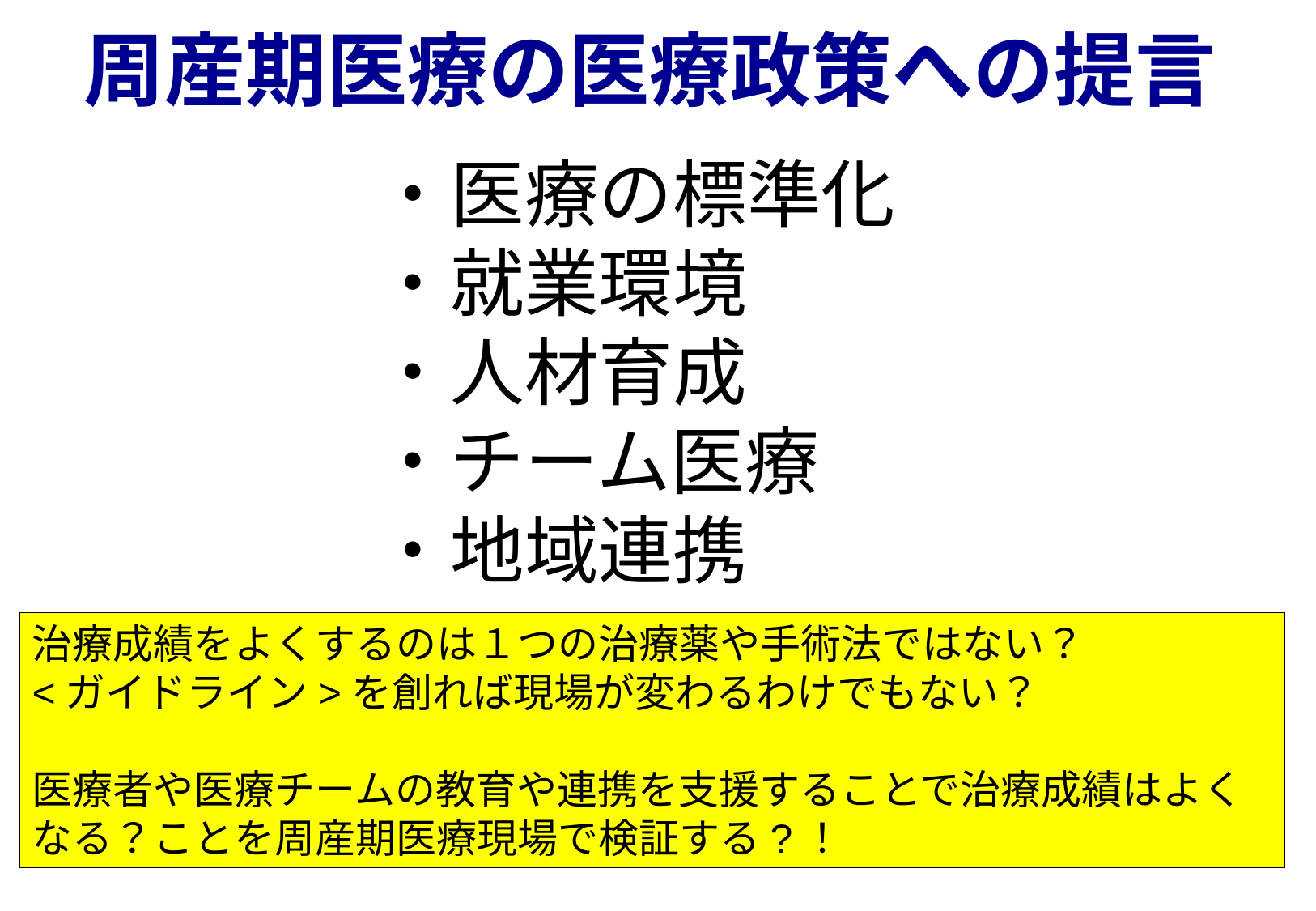

# 周産期医療の医療政策への提言
・医療の標準化
・就業環境
・人材育成
・チーム医療
・地域連携

治療成績をよくするのは１つの治療薬や手術法ではない？
<ガイドライン>を創れば現場が変わるわけでもない？

医療者や医療チームの教育や連携を支援することで治療成績はよくなる？ことを周産期医療現場で検証する?！